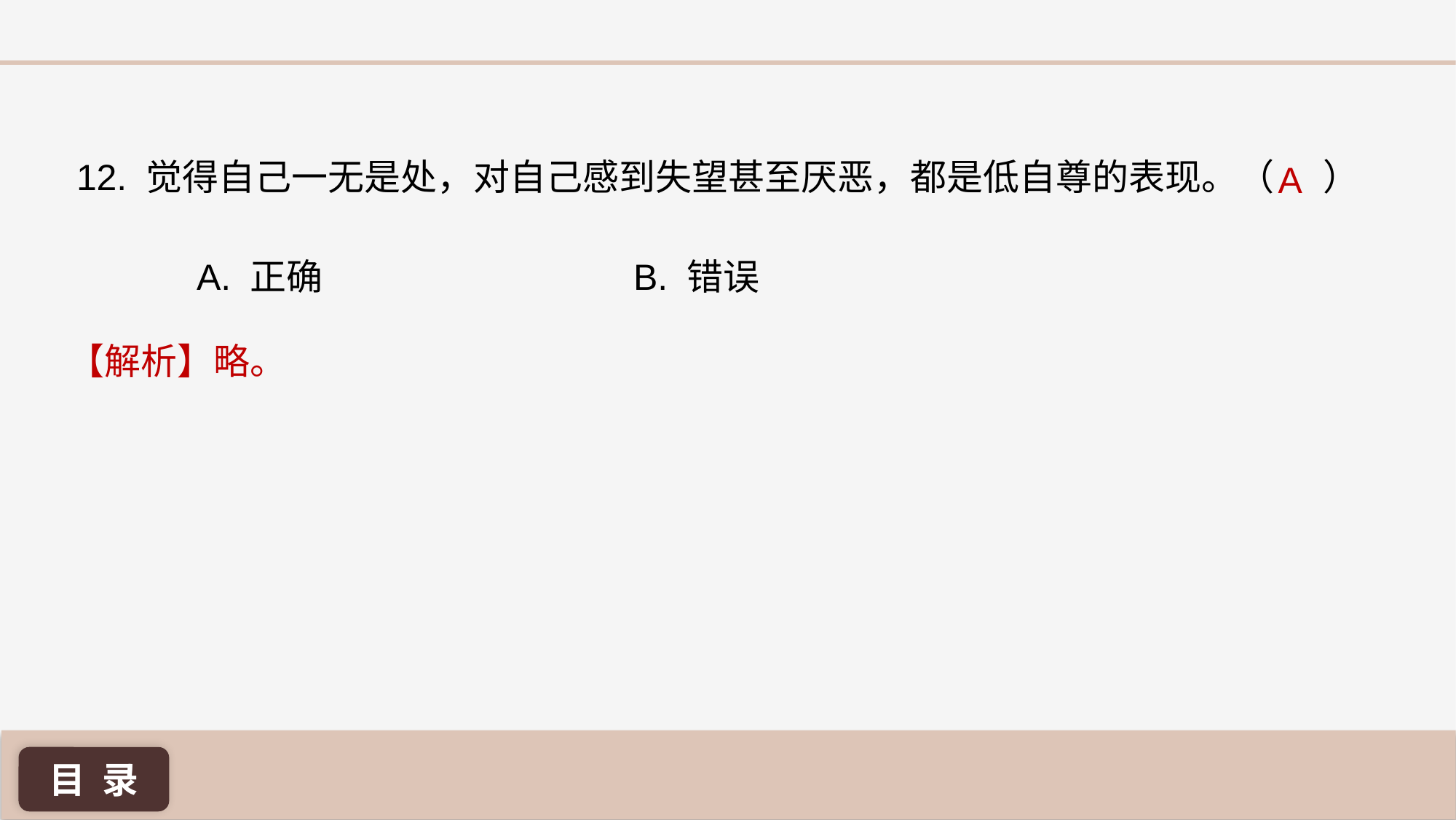

A
12. 觉得自己一无是处，对自己感到失望甚至厌恶，都是低自尊的表现。（      ）
A. 正确 			B. 错误
【解析】略。